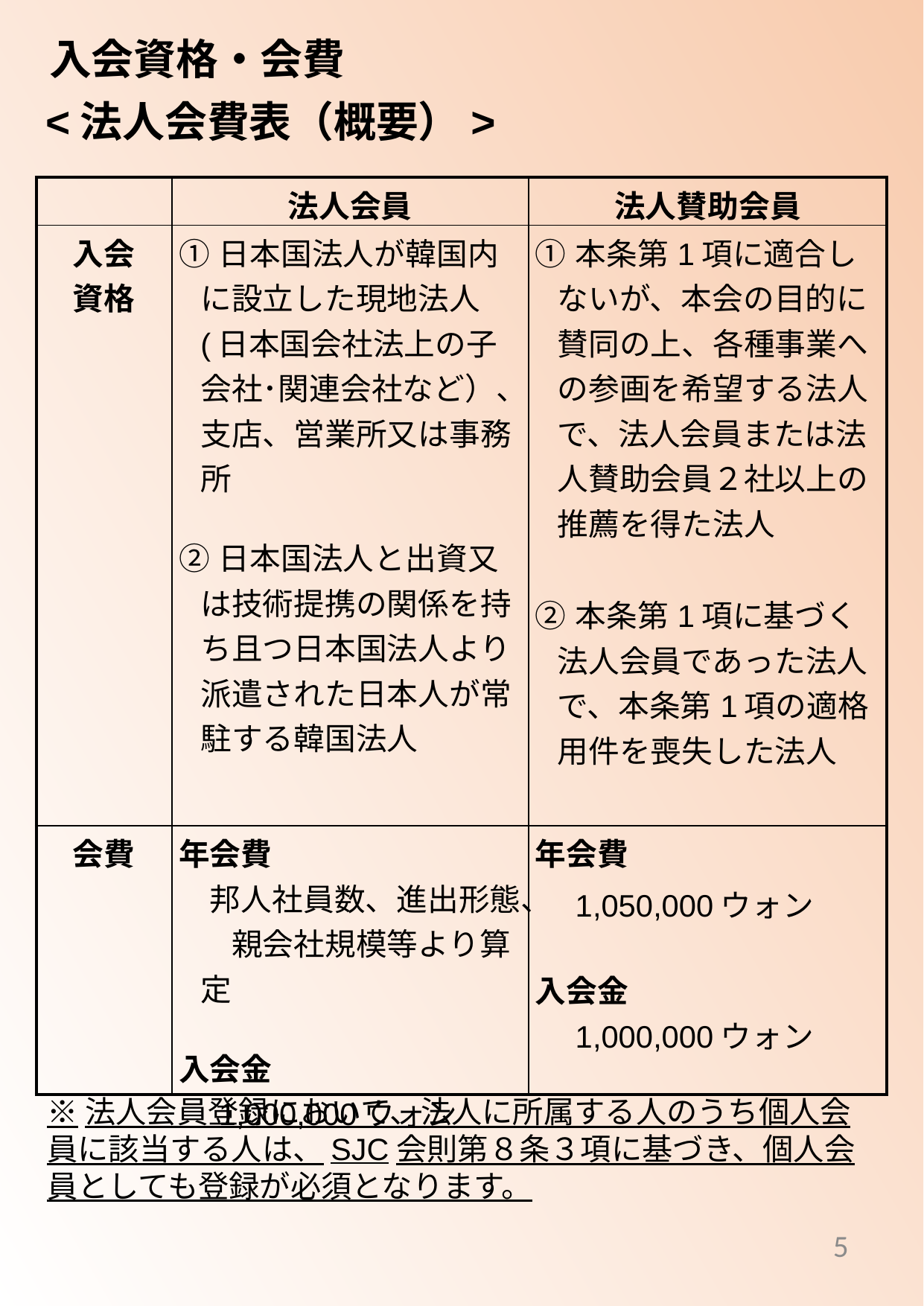

入会資格・会費
<法人会費表（概要）>
|  | 法人会員 | 法人賛助会員 |
| --- | --- | --- |
| 入会 資格 | ①日本国法人が韓国内に設立した現地法人(日本国会社法上の子会社･関連会社など）、支店、営業所又は事務所 ②日本国法人と出資又は技術提携の関係を持ち且つ日本国法人より派遣された日本人が常駐する韓国法人 | ①本条第1項に適合しないが、本会の目的に賛同の上、各種事業への参画を希望する法人で、法人会員または法人賛助会員２社以上の推薦を得た法人 ②本条第1項に基づく法人会員であった法人で、本条第1項の適格用件を喪失した法人 |
| 会費 | 年会費 　邦人社員数、進出形態、　親会社規模等より算定 入会金　 　1,000,000ウォン | 年会費　 　1,050,000ウォン 入会金　 　1,000,000ウォン |
※法人会員登録において、法人に所属する人のうち個人会員に該当する人は、SJC会則第８条３項に基づき、個人会員としても登録が必須となります。
5